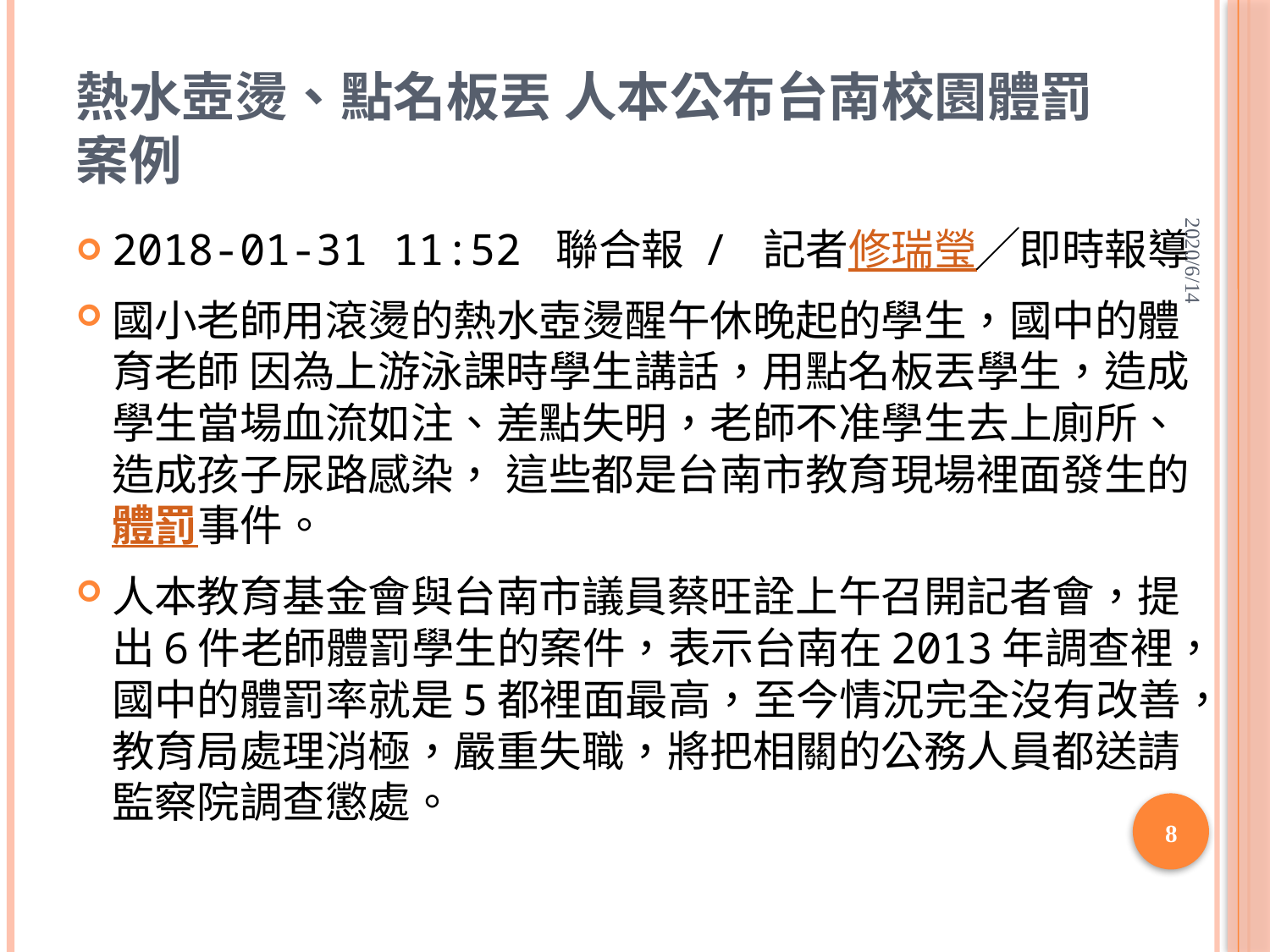

# 熱水壺燙、點名板丟 人本公布台南校園體罰案例
2020/6/14
2018-01-31 11:52 聯合報 / 記者修瑞瑩╱即時報導
國小老師用滾燙的熱水壺燙醒午休晚起的學生，國中的體育老師 因為上游泳課時學生講話，用點名板丟學生，造成學生當場血流如注、差點失明，老師不准學生去上廁所、造成孩子尿路感染， 這些都是台南市教育現場裡面發生的體罰事件。
人本教育基金會與台南市議員蔡旺詮上午召開記者會，提出6件老師體罰學生的案件，表示台南在2013年調查裡，國中的體罰率就是5都裡面最高，至今情況完全沒有改善，教育局處理消極，嚴重失職，將把相關的公務人員都送請監察院調查懲處。

8